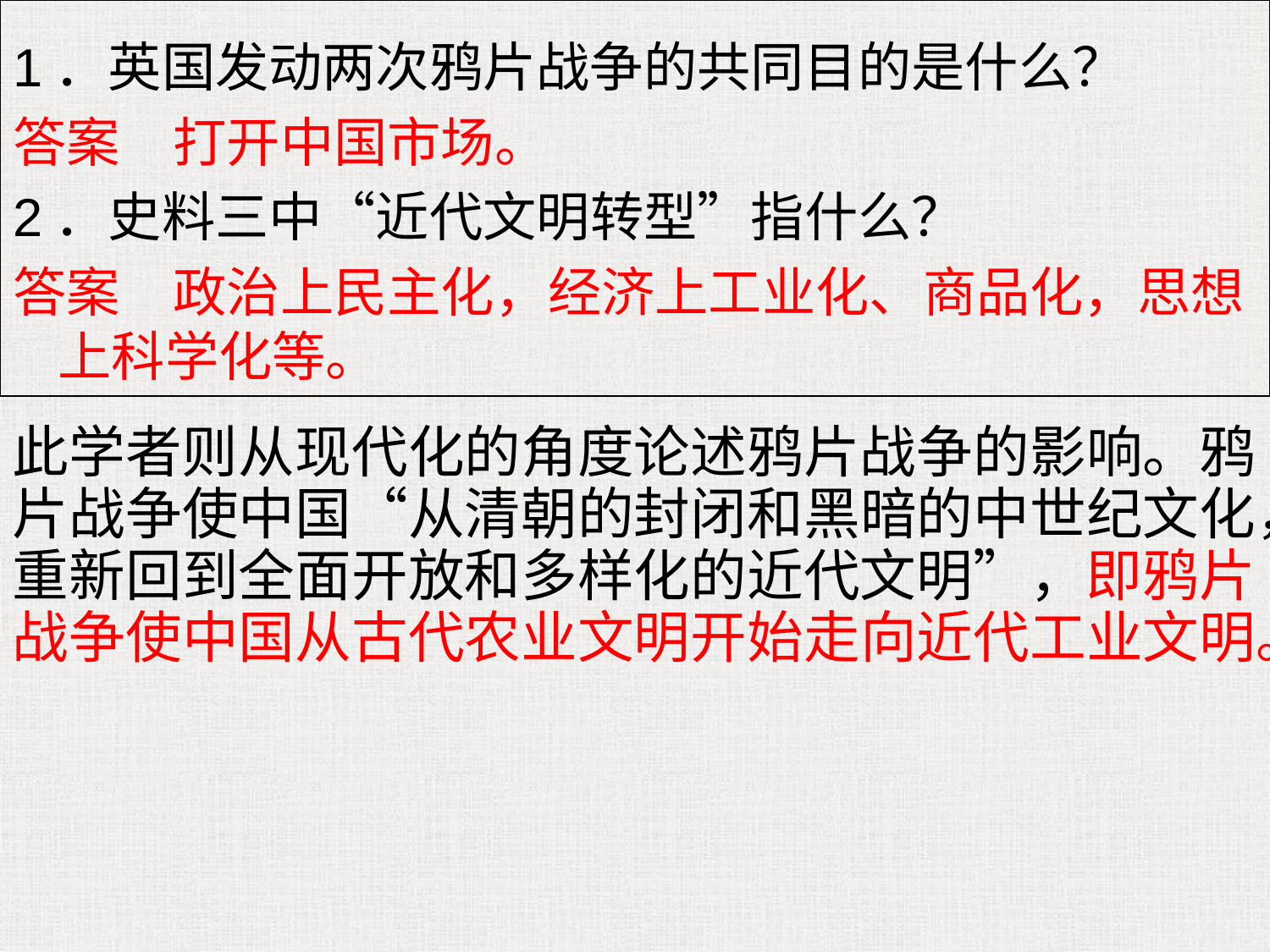

1．英国发动两次鸦片战争的共同目的是什么？
答案　打开中国市场。
2．史料三中“近代文明转型”指什么？
答案　政治上民主化，经济上工业化、商品化，思想上科学化等。
此学者则从现代化的角度论述鸦片战争的影响。鸦片战争使中国“从清朝的封闭和黑暗的中世纪文化，重新回到全面开放和多样化的近代文明”，即鸦片战争使中国从古代农业文明开始走向近代工业文明。